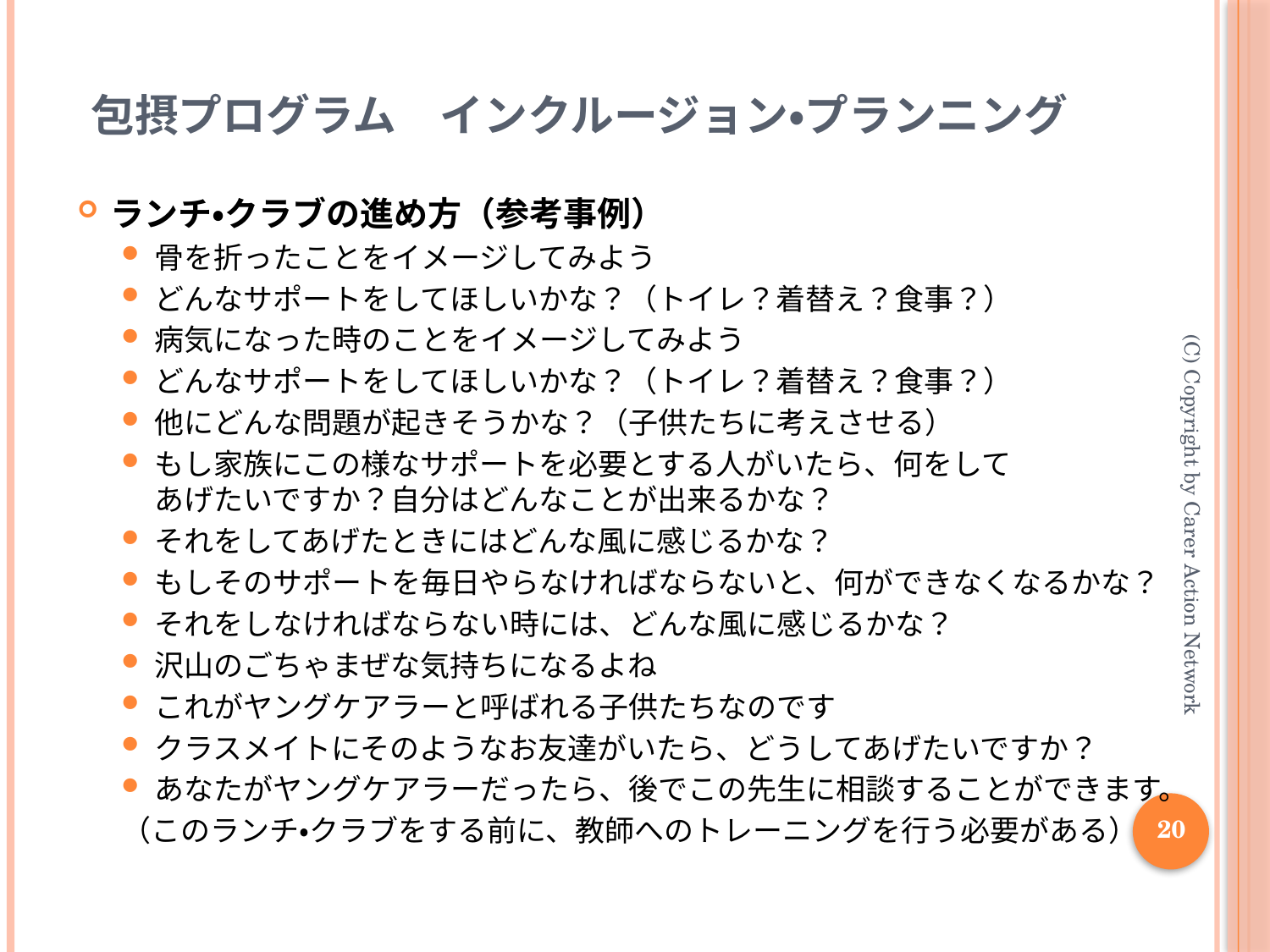

# 包摂プログラム　インクルージョン・プランニング
ランチ・クラブの進め方（参考事例）
骨を折ったことをイメージしてみよう
どんなサポートをしてほしいかな？（トイレ？着替え？食事？）
病気になった時のことをイメージしてみよう
どんなサポートをしてほしいかな？（トイレ？着替え？食事？）
他にどんな問題が起きそうかな？（子供たちに考えさせる）
もし家族にこの様なサポートを必要とする人がいたら、何をして
あげたいですか？自分はどんなことが出来るかな？
それをしてあげたときにはどんな風に感じるかな？
もしそのサポートを毎日やらなければならないと、何ができなくなるかな？
それをしなければならない時には、どんな風に感じるかな？
沢山のごちゃまぜな気持ちになるよね
これがヤングケアラーと呼ばれる子供たちなのです
クラスメイトにそのようなお友達がいたら、どうしてあげたいですか？
あなたがヤングケアラーだったら、後でこの先生に相談することができます。
（このランチ・クラブをする前に、教師へのトレーニングを行う必要がある）

(C) Copyright by Carer Action Network
20